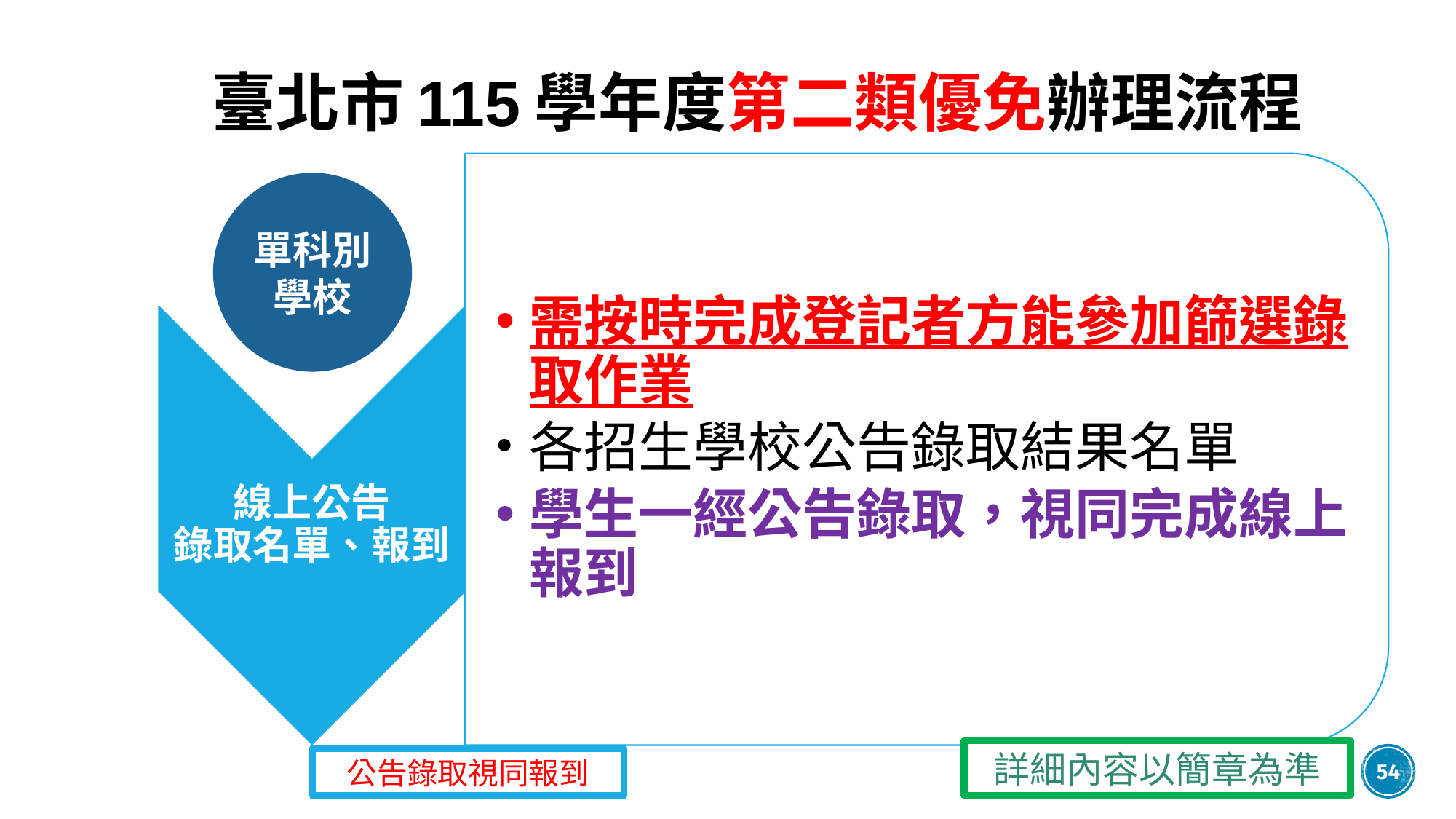

臺北市115學年度第二類優免辦理流程

需按時完成登記者方能參加篩選錄取作業
各招生學校公告錄取結果名單
學生一經公告錄取，視同完成線上報到

線上公告
錄取名單、報到
單科別學校
詳細內容以簡章為準
公告錄取視同報到
54